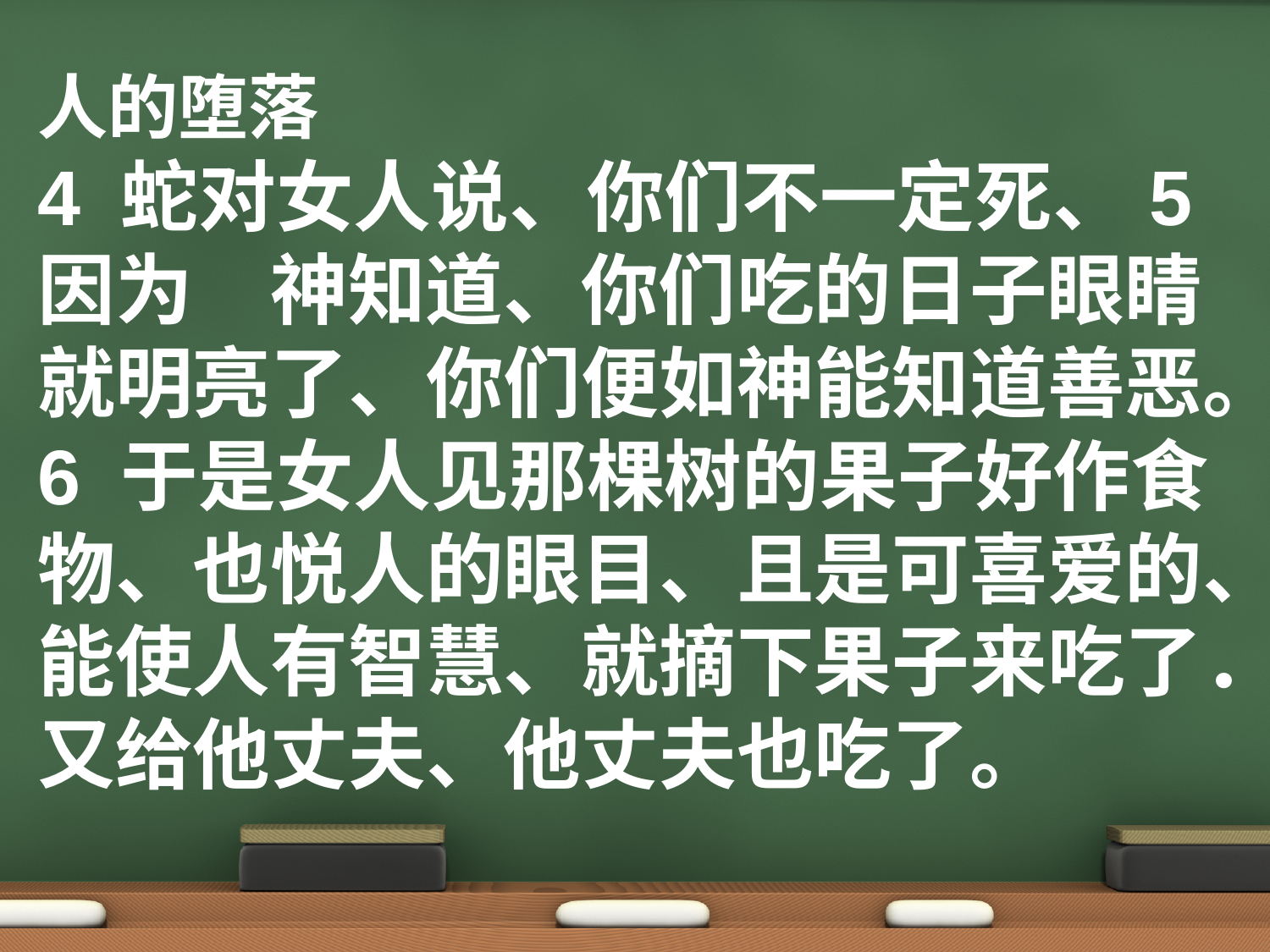

人的堕落
4 蛇对女人说、你们不一定死、5 因为　神知道、你们吃的日子眼睛就明亮了、你们便如神能知道善恶。6 于是女人见那棵树的果子好作食物、也悦人的眼目、且是可喜爱的、能使人有智慧、就摘下果子来吃了．又给他丈夫、他丈夫也吃了。